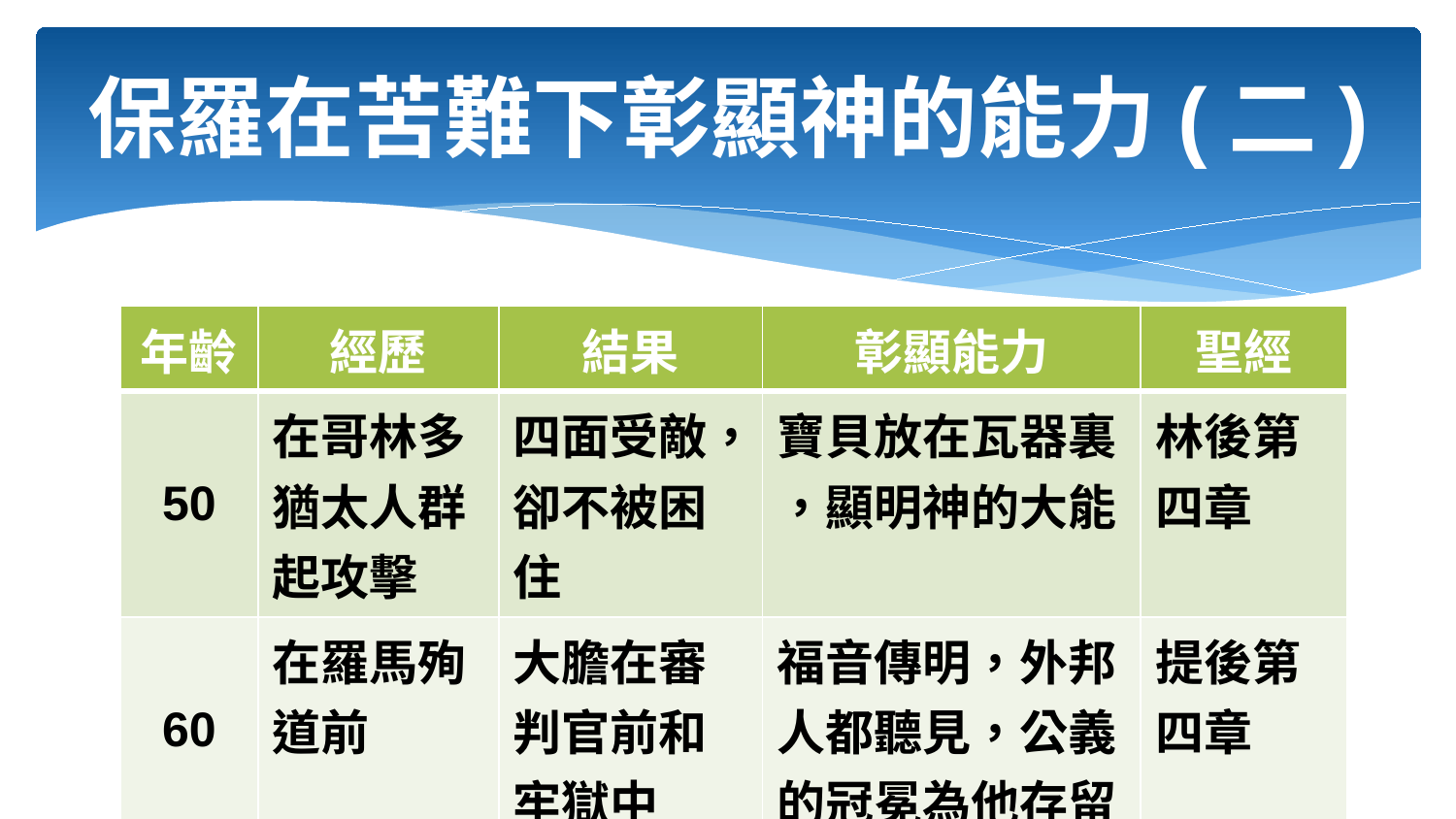

# 保羅在苦難下彰顯神的能力(二)
| 年齡 | 經歷 | 結果 | 彰顯能力 | 聖經 |
| --- | --- | --- | --- | --- |
| 50 | 在哥林多猶太人群起攻擊 | 四面受敵，卻不被困住 | 寶貝放在瓦器裏 ，顯明神的大能 | 林後第四章 |
| 60 | 在羅馬殉道前 | 大膽在審判官前和牢獄中 | 福音傳明，外邦人都聽見，公義的冠冕為他存留 | 提後第四章 |